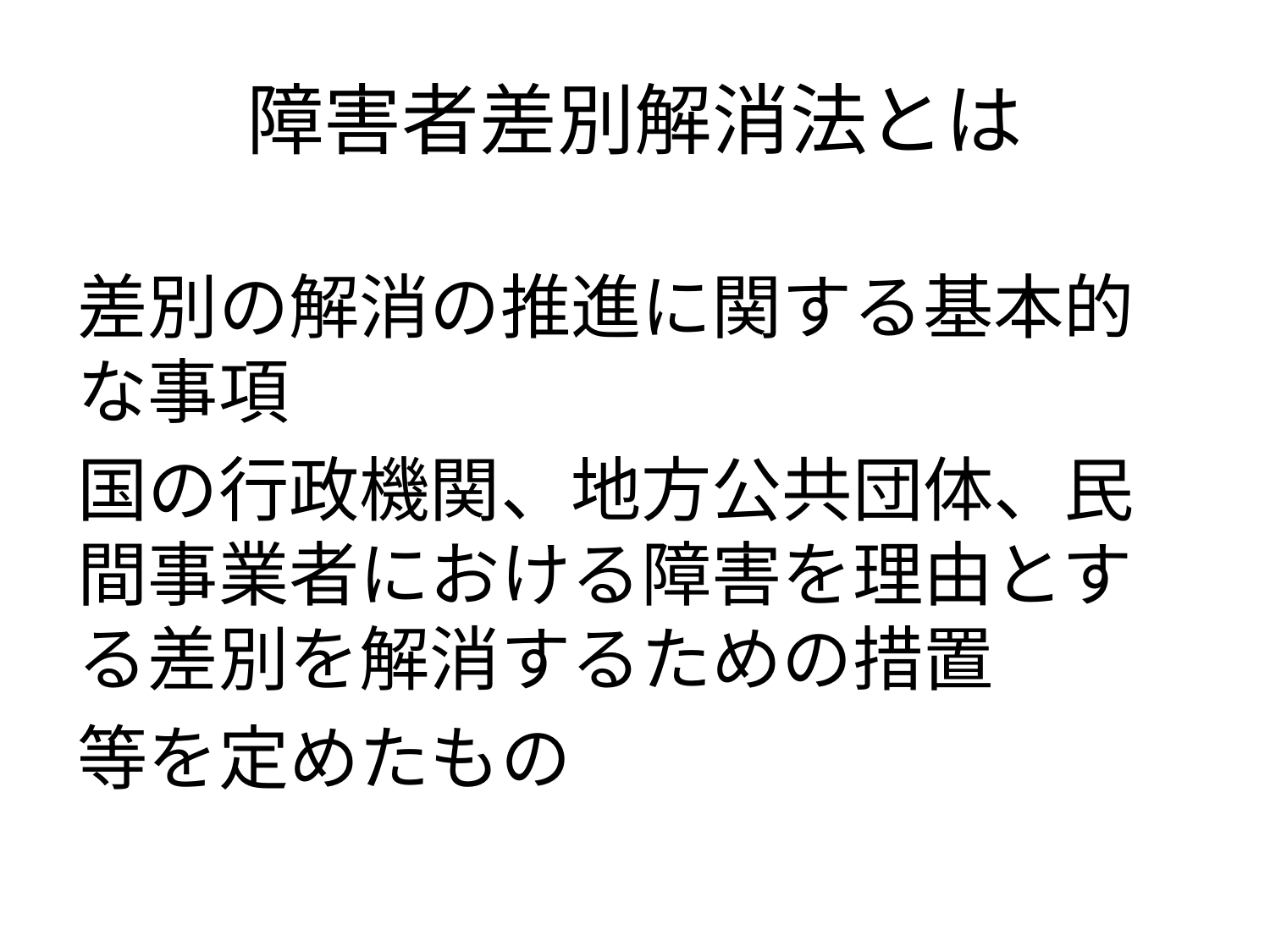

# 障害者差別解消法とは
差別の解消の推進に関する基本的な事項
国の行政機関、地方公共団体、民間事業者における障害を理由とする差別を解消するための措置
等を定めたもの